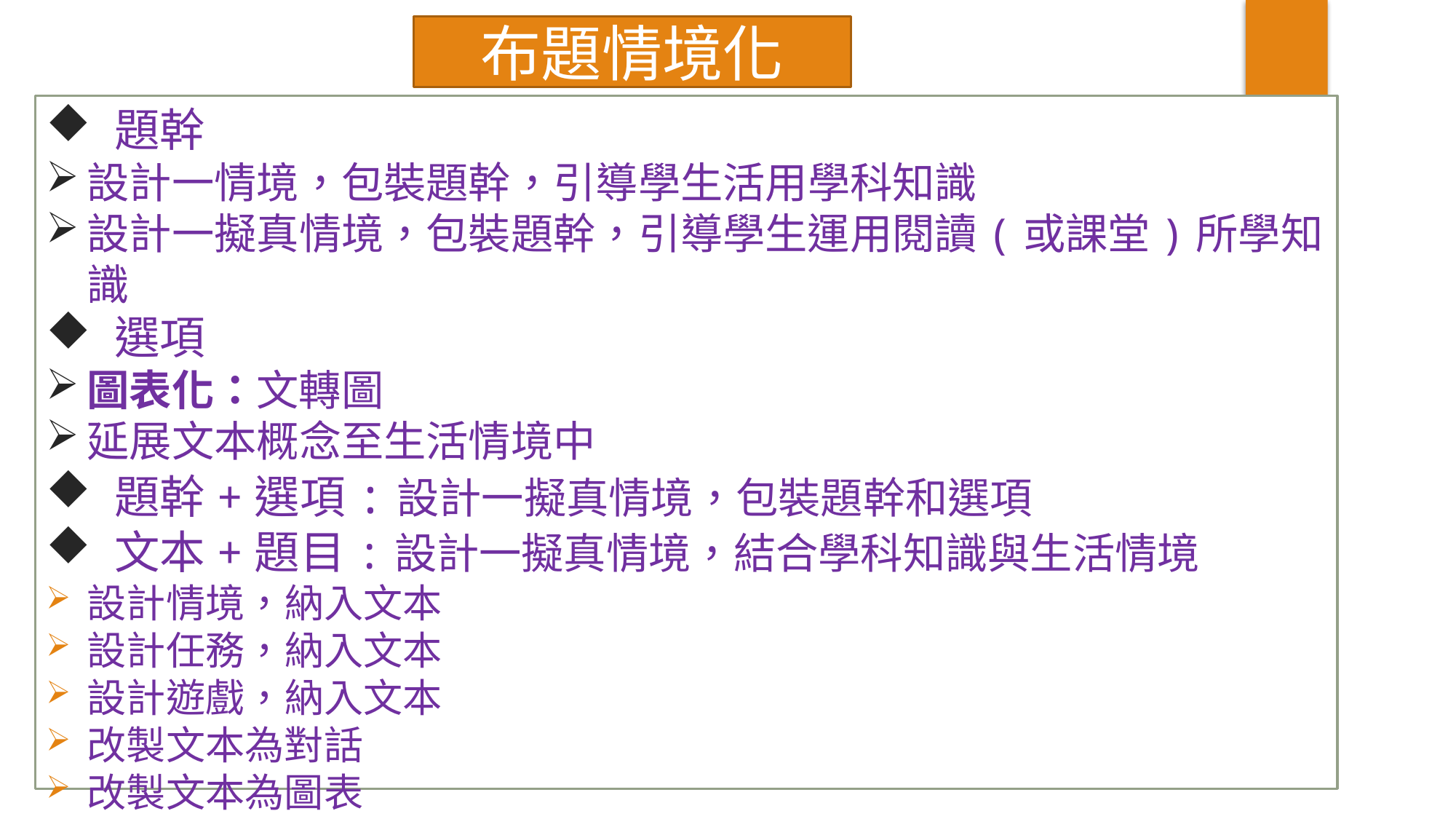

布題情境化
題幹
設計一情境，包裝題幹，引導學生活用學科知識
設計一擬真情境，包裝題幹，引導學生運用閱讀(或課堂)所學知識
選項
圖表化：文轉圖
延展文本概念至生活情境中
題幹+選項:設計一擬真情境，包裝題幹和選項
文本+題目:設計一擬真情境，結合學科知識與生活情境
設計情境，納入文本
設計任務，納入文本
設計遊戲，納入文本
改製文本為對話
改製文本為圖表